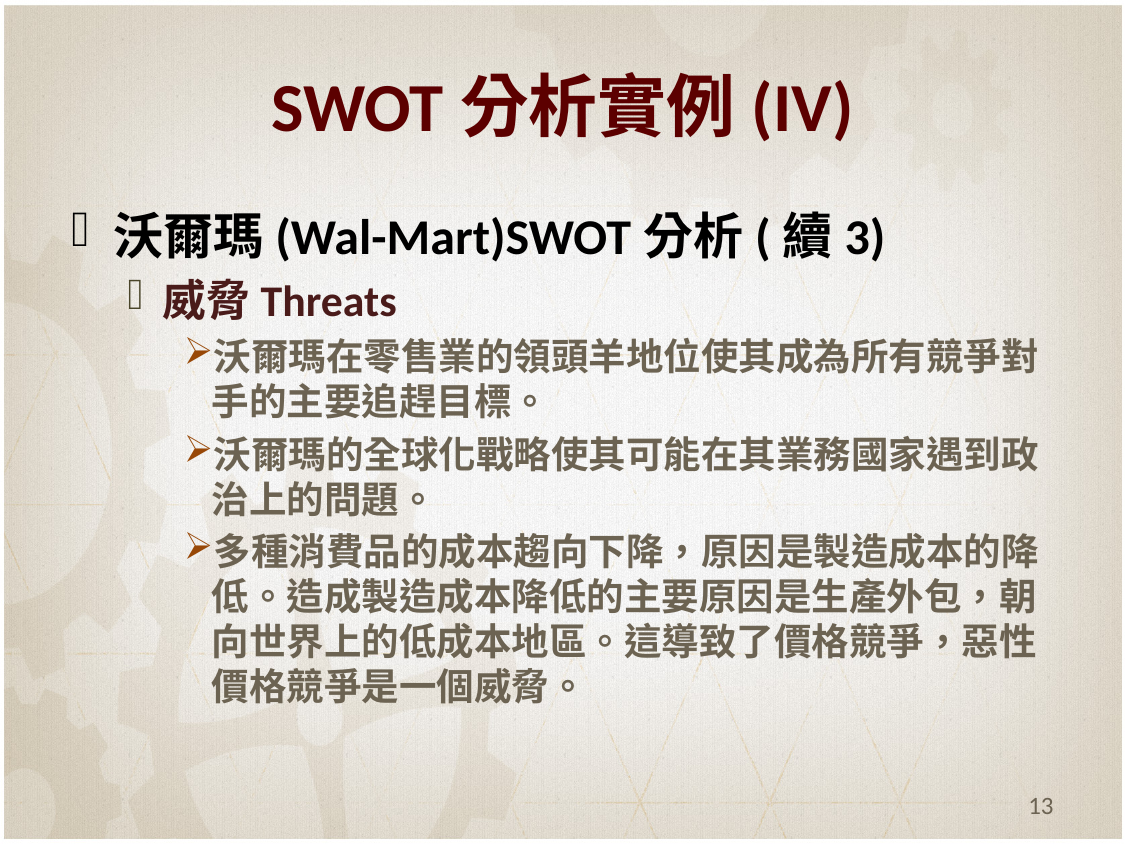

# SWOT分析實例(IV)
沃爾瑪(Wal-Mart)SWOT分析(續3)
威脅Threats
沃爾瑪在零售業的領頭羊地位使其成為所有競爭對手的主要追趕目標。
沃爾瑪的全球化戰略使其可能在其業務國家遇到政治上的問題。
多種消費品的成本趨向下降，原因是製造成本的降低。造成製造成本降低的主要原因是生產外包，朝向世界上的低成本地區。這導致了價格競爭，惡性價格競爭是一個威脅。

13